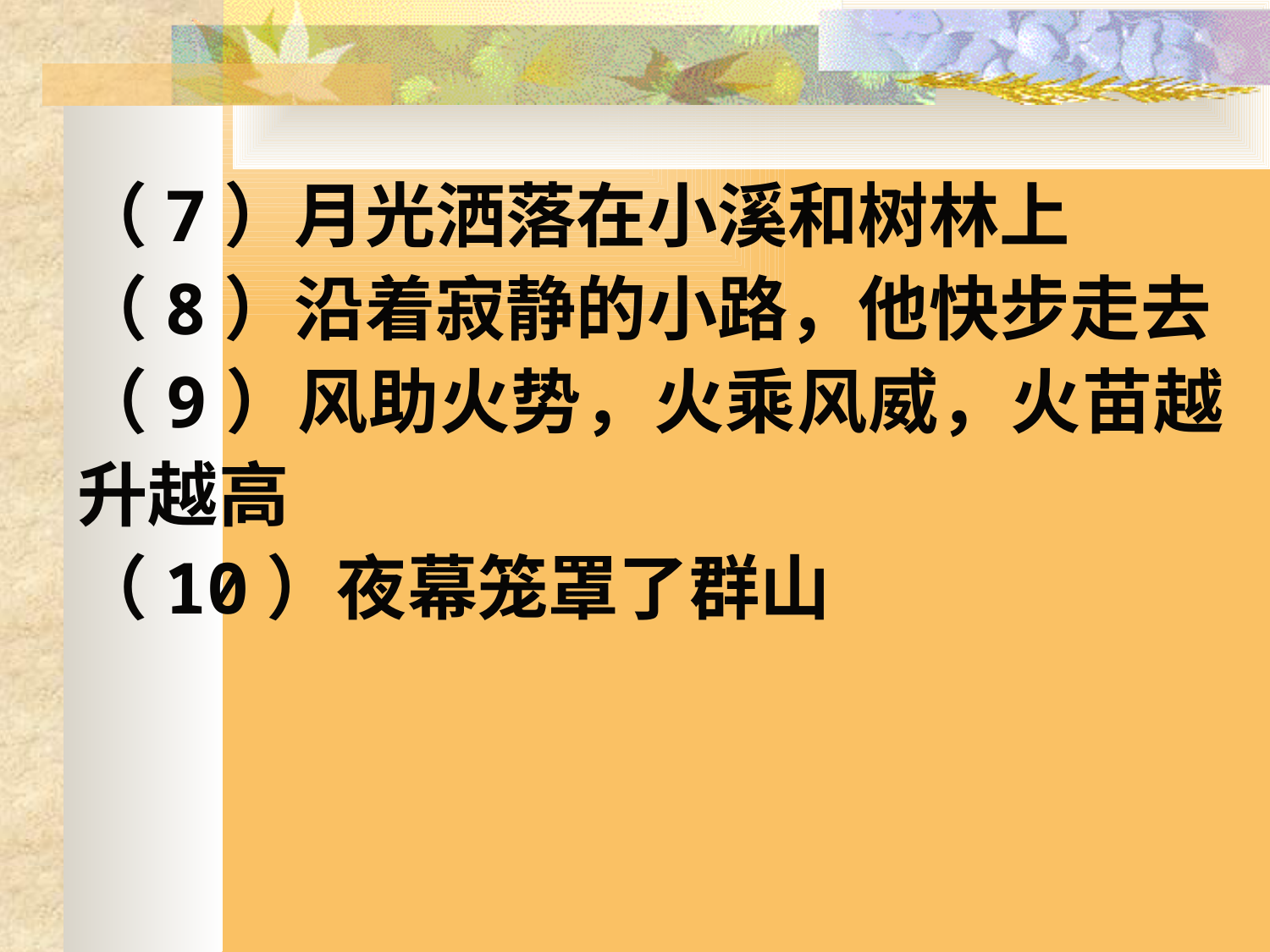

（7）月光洒落在小溪和树林上
（8）沿着寂静的小路，他快步走去
（9）风助火势，火乘风威，火苗越升越高
（10）夜幕笼罩了群山